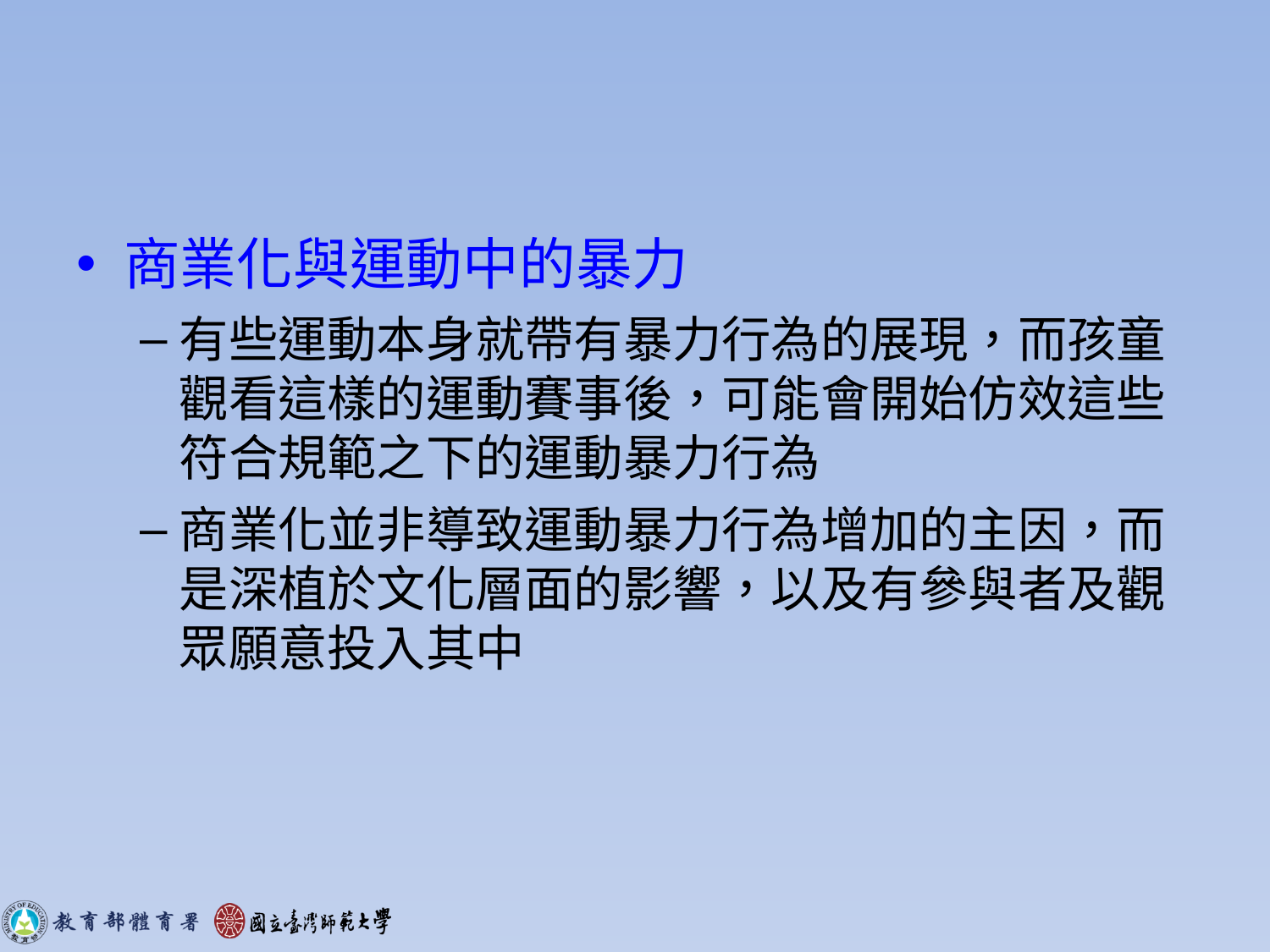

#
商業化與運動中的暴力
有些運動本身就帶有暴力行為的展現，而孩童觀看這樣的運動賽事後，可能會開始仿效這些符合規範之下的運動暴力行為
商業化並非導致運動暴力行為增加的主因，而是深植於文化層面的影響，以及有參與者及觀眾願意投入其中